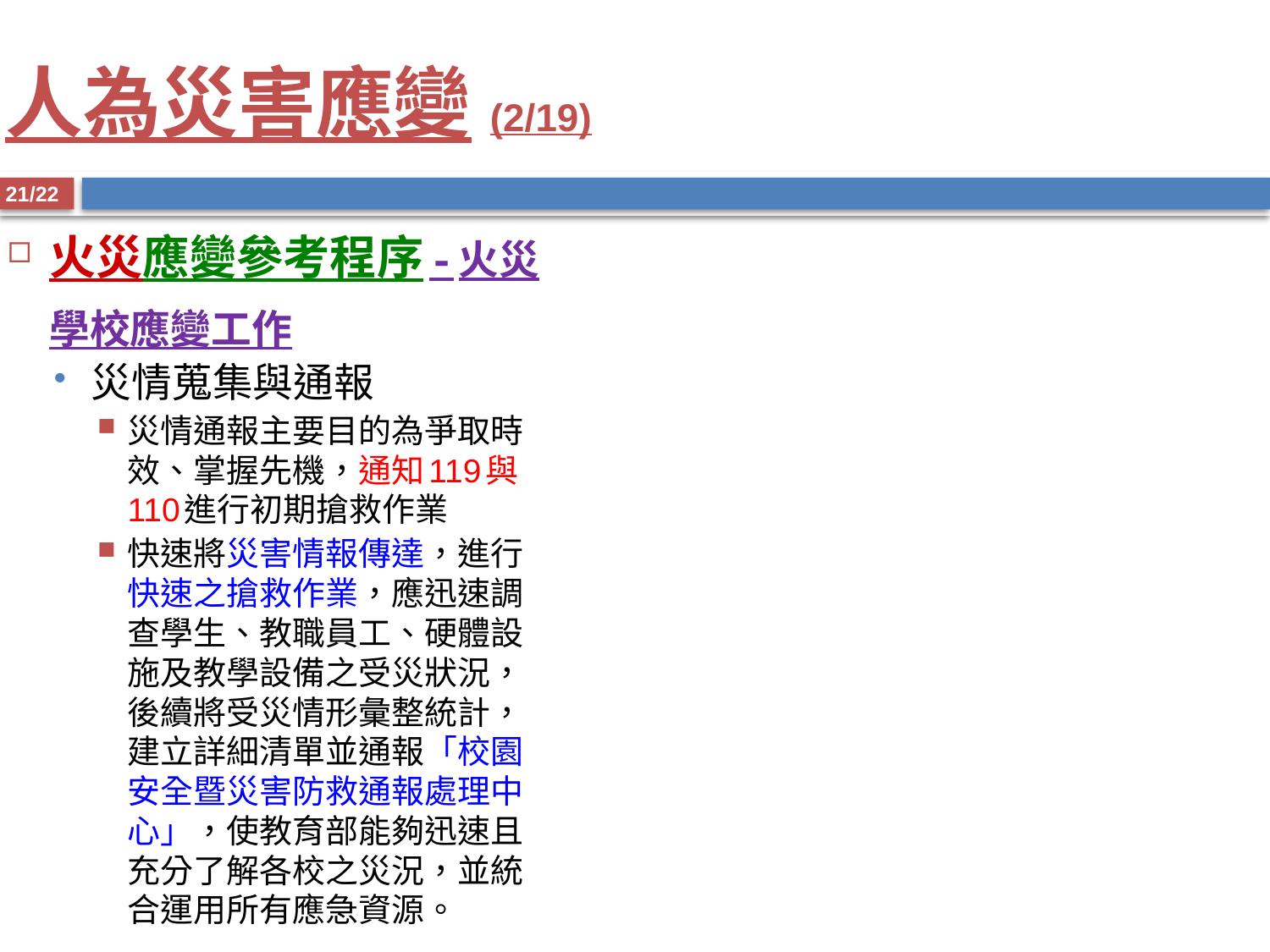

# 人為災害應變(2/19)
21/22
火災應變參考程序-火災學校應變工作
災情蒐集與通報
災情通報主要目的為爭取時效、掌握先機，通知119與110進行初期搶救作業
快速將災害情報傳達，進行快速之搶救作業，應迅速調查學生、教職員工、硬體設施及教學設備之受災狀況，後續將受災情形彙整統計，建立詳細清單並通報「校園安全暨災害防救通報處理中心」，使教育部能夠迅速且充分了解各校之災況，並統合運用所有應急資源。